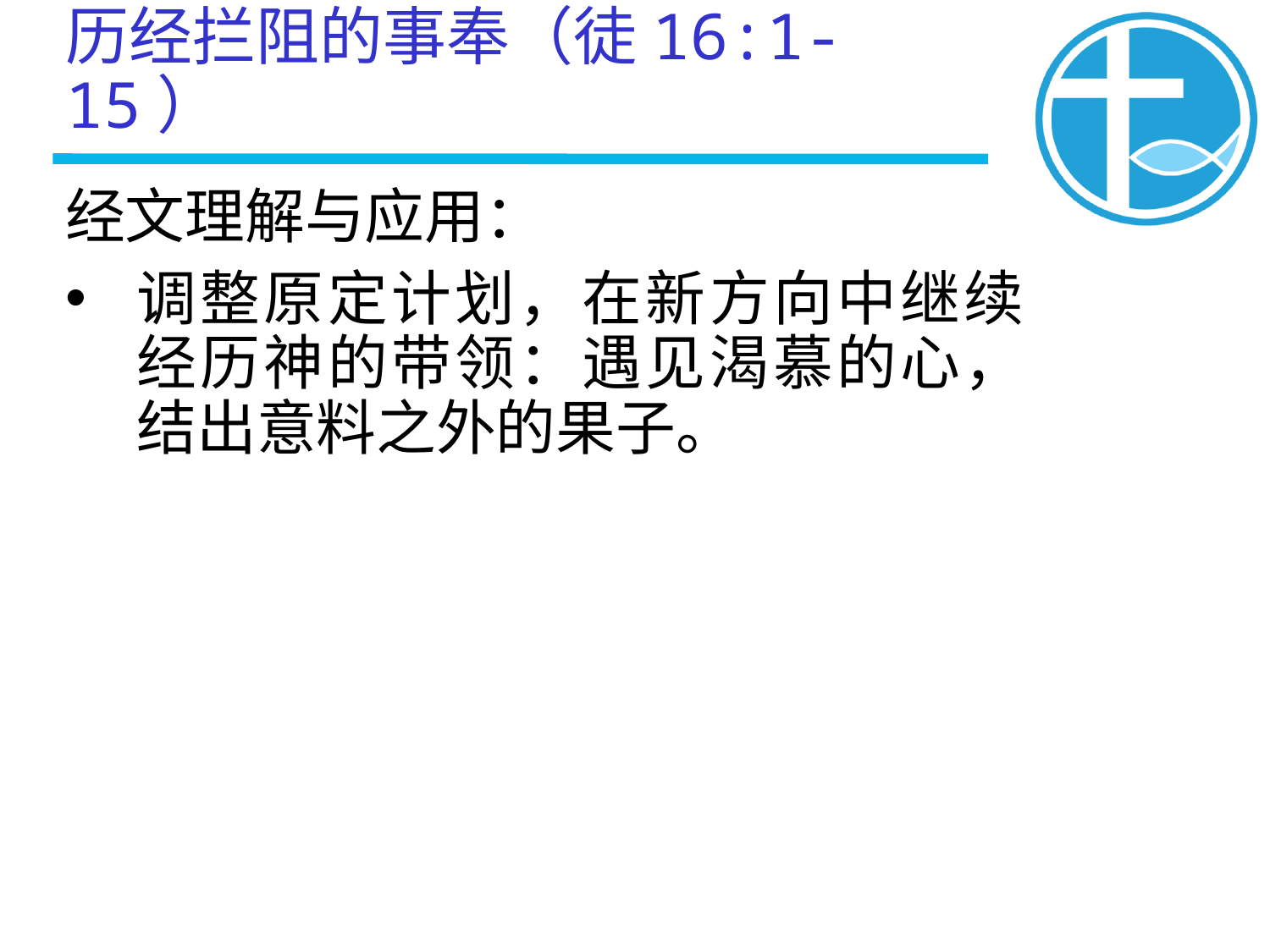

历经拦阻的事奉（徒16:1-15）
经文理解与应用：
调整原定计划，在新方向中继续经历神的带领：遇见渴慕的心，结出意料之外的果子。